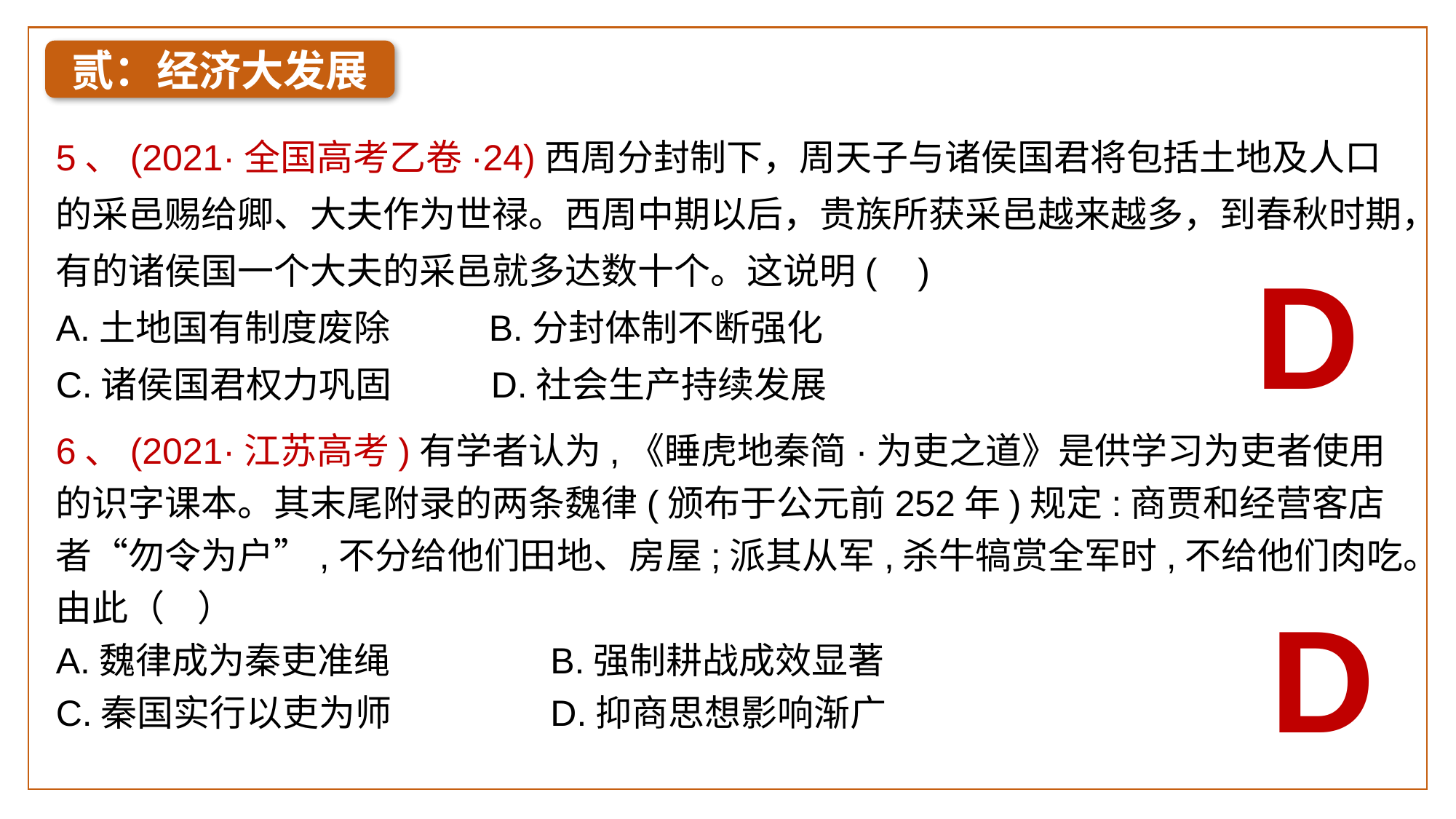

贰：经济大发展
5、(2021·全国高考乙卷·24)西周分封制下，周天子与诸侯国君将包括土地及人口的采邑赐给卿、大夫作为世禄。西周中期以后，贵族所获采邑越来越多，到春秋时期，有的诸侯国一个大夫的采邑就多达数十个。这说明(    )
A.土地国有制度废除           B.分封体制不断强化
C.诸侯国君权力巩固           D.社会生产持续发展
D
6、(2021·江苏高考)有学者认为,《睡虎地秦简·为吏之道》是供学习为吏者使用的识字课本。其末尾附录的两条魏律(颁布于公元前252年)规定:商贾和经营客店者“勿令为户”,不分给他们田地、房屋;派其从军,杀牛犒赏全军时,不给他们肉吃。由此（    ）
A.魏律成为秦吏准绳	      B.强制耕战成效显著
C.秦国实行以吏为师	      D.抑商思想影响渐广
D